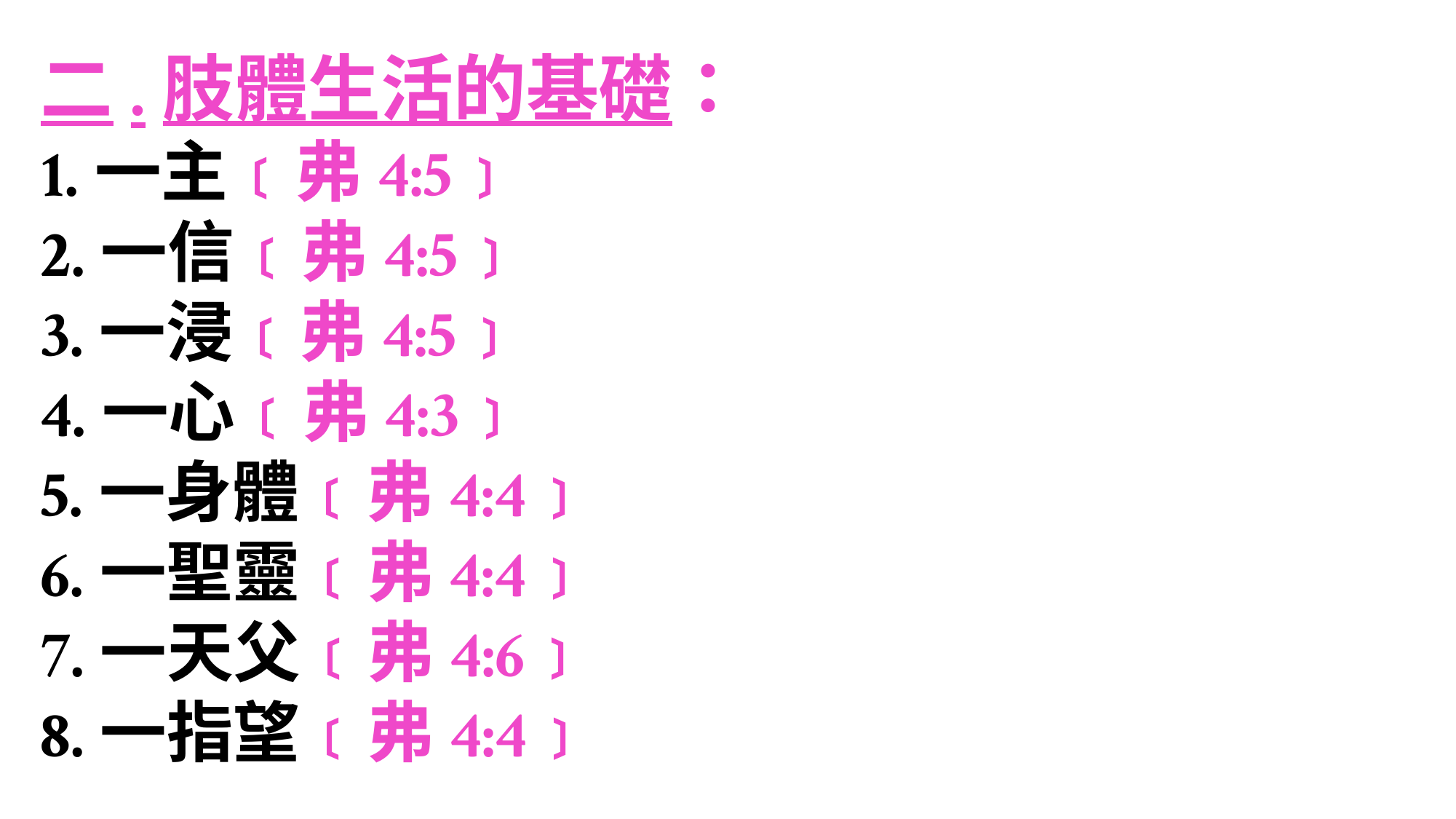

二.肢體生活的基礎：
1.一主﹝弗4:5﹞
2.一信﹝弗4:5﹞
3.一浸﹝弗4:5﹞
4.一心﹝弗4:3﹞
5.一身體﹝弗4:4﹞
6.一聖靈﹝弗4:4﹞
7.一天父﹝弗4:6﹞
8.一指望﹝弗4:4﹞